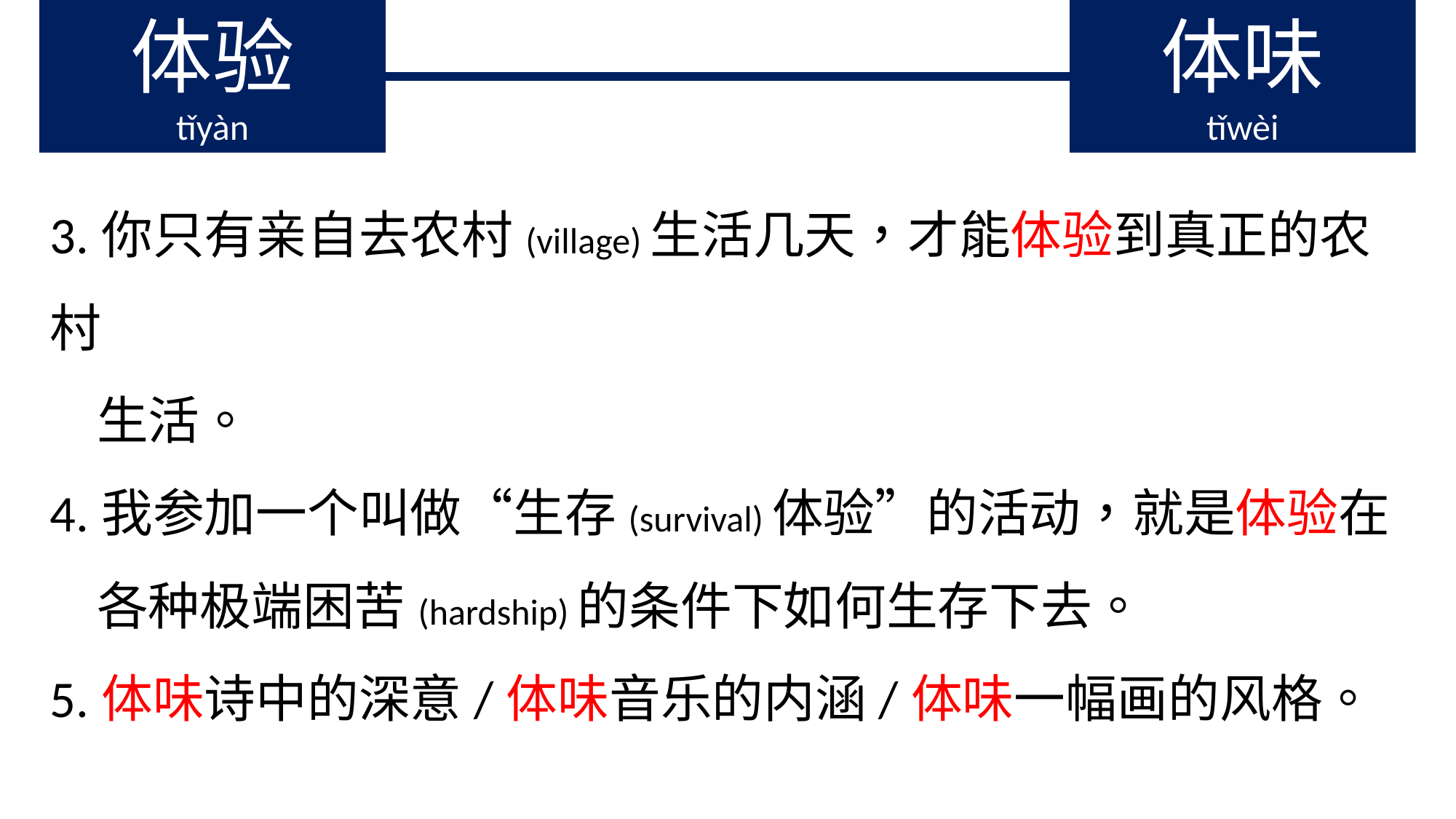

体验
tǐyàn
体味
tǐwèi
3.你只有亲自去农村(village)生活几天，才能体验到真正的农村
   生活。
4.我参加一个叫做“生存(survival)体验”的活动，就是体验在
   各种极端困苦(hardship)的条件下如何生存下去。
5.体味诗中的深意/体味音乐的内涵/体味一幅画的风格。